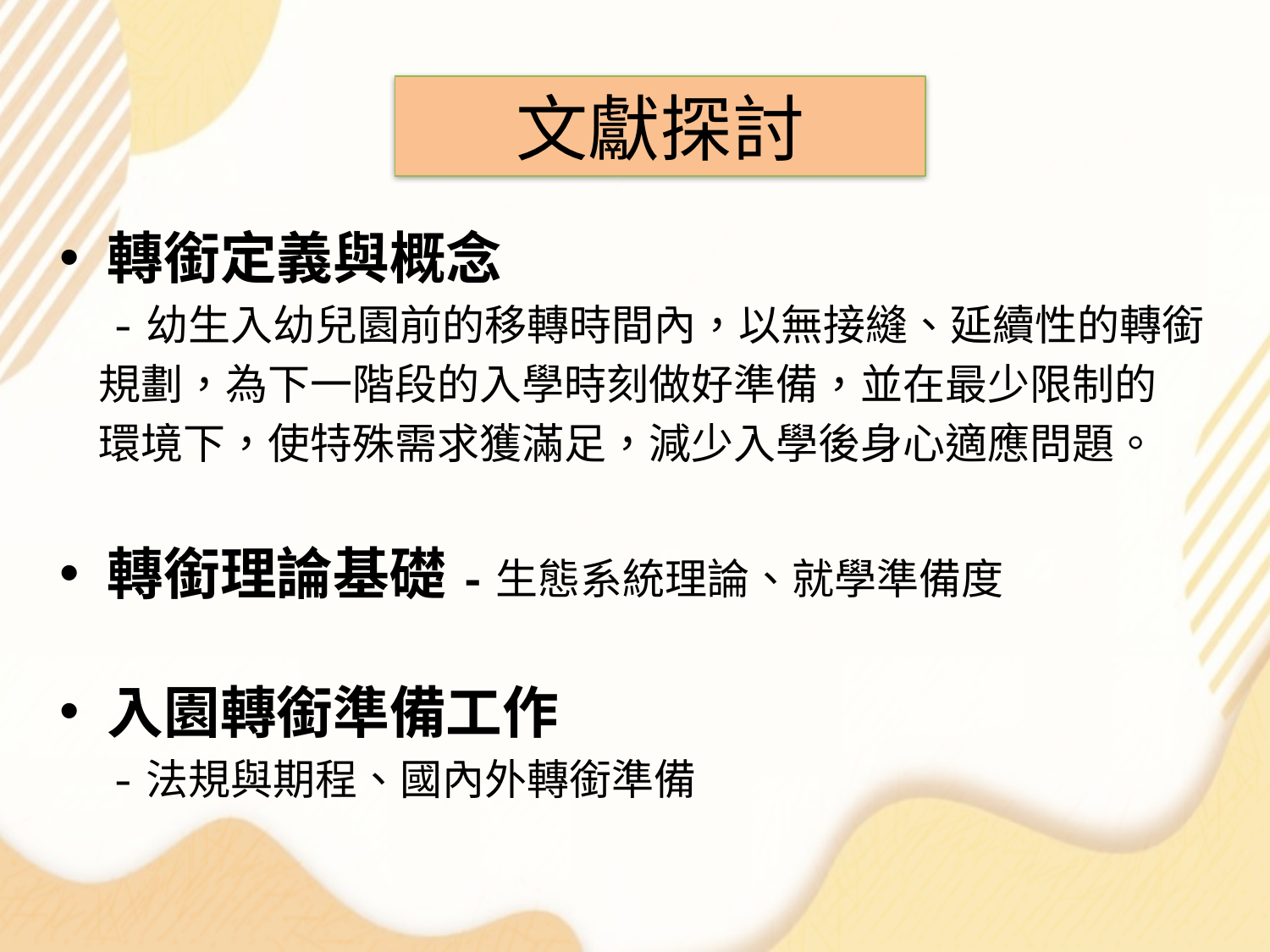

文獻探討
轉銜定義與概念
  -幼生入幼兒園前的移轉時間內，以無接縫、延續性的轉銜
   規劃，為下一階段的入學時刻做好準備，並在最少限制的
   環境下，使特殊需求獲滿足，減少入學後身心適應問題。

轉銜理論基礎-生態系統理論、就學準備度

入園轉銜準備工作
  -法規與期程、國內外轉銜準備